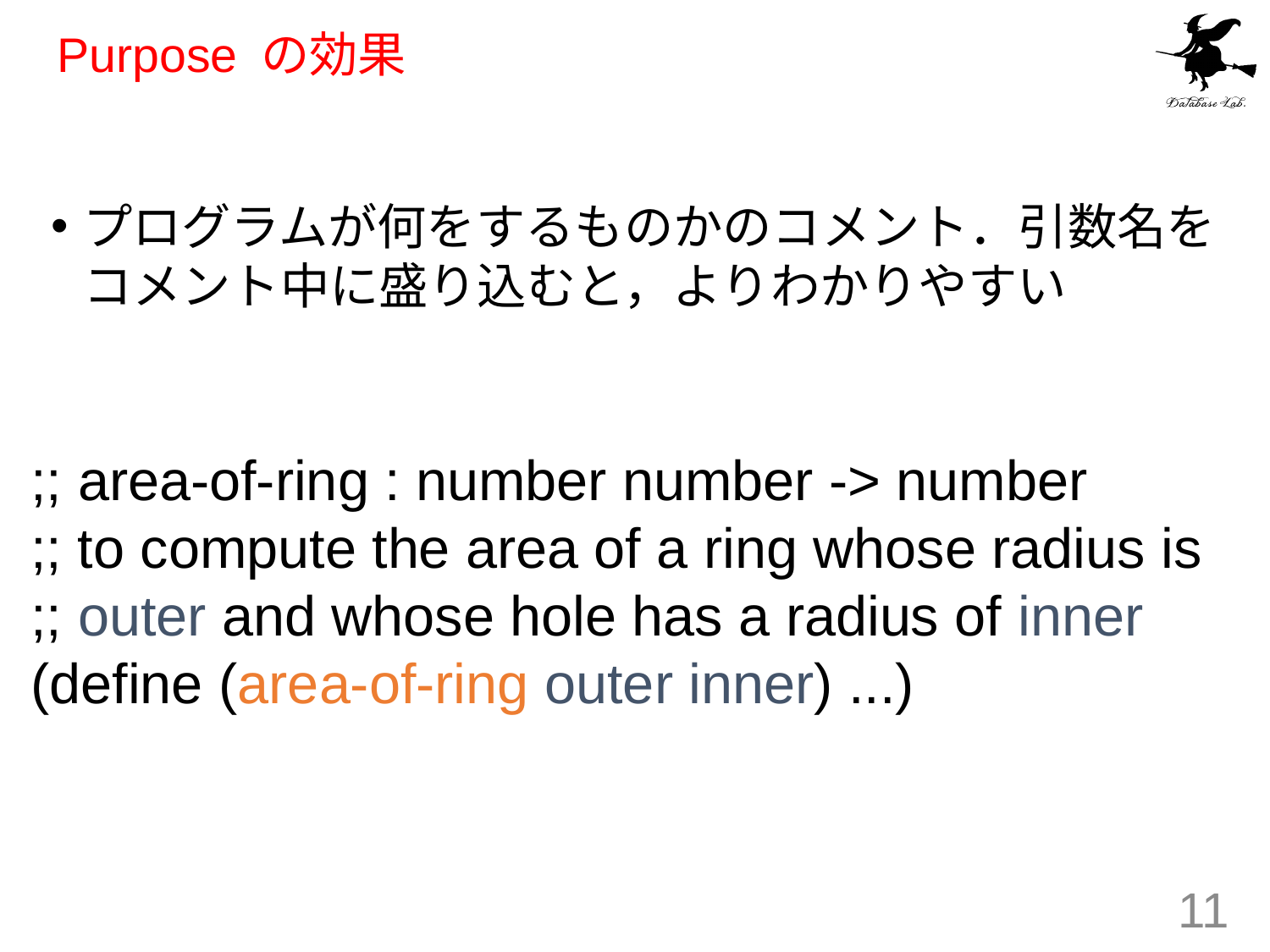

# Purpose の効果
プログラムが何をするものかのコメント．引数名をコメント中に盛り込むと，よりわかりやすい

;; area-of-ring : number number -> number
;; to compute the area of a ring whose radius is
;; outer and whose hole has a radius of inner
(define (area-of-ring outer inner) ...)
11